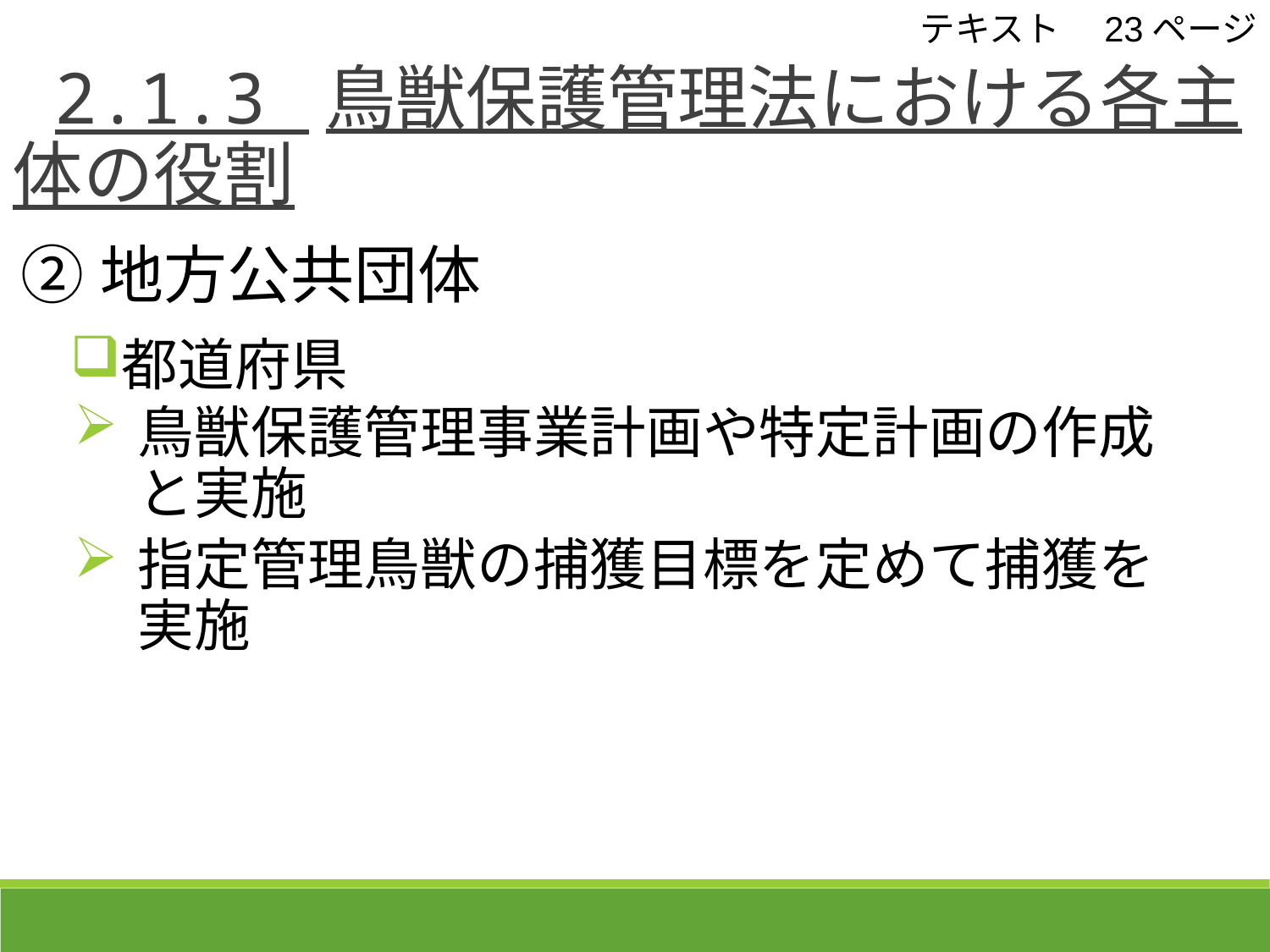

テキスト　23ページ
 2.1.3 鳥獣保護管理法における各主体の役割
②地方公共団体
都道府県
鳥獣保護管理事業計画や特定計画の作成と実施
指定管理鳥獣の捕獲目標を定めて捕獲を実施